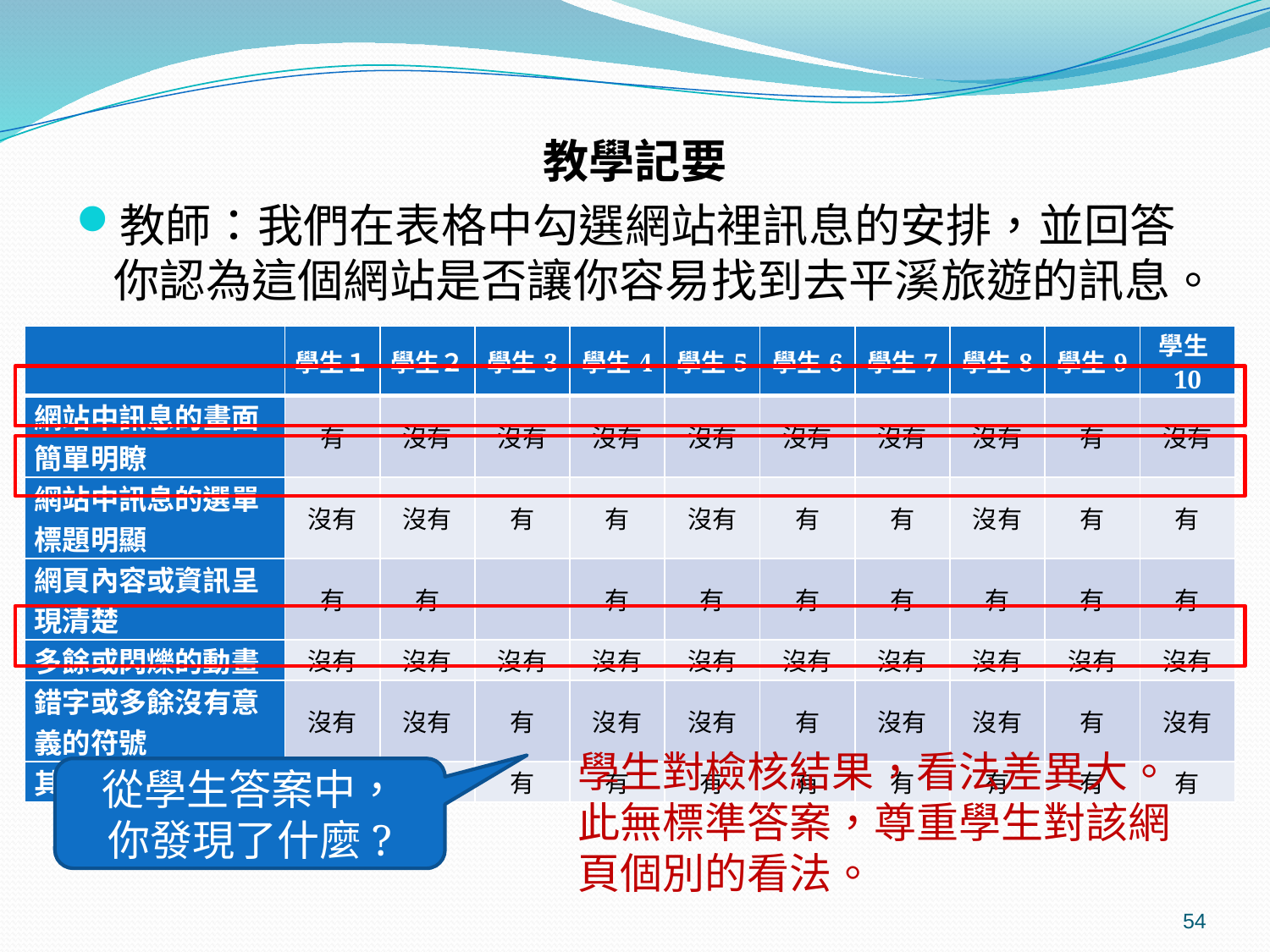

教學記要
教師：我們在表格中勾選網站裡訊息的安排，並回答你認為這個網站是否讓你容易找到去平溪旅遊的訊息。

|  | 學生１ | 學生２ | 學生3 | 學生4 | 學生5 | 學生6 | 學生7 | 學生8 | 學生9 | 學生10 |
| --- | --- | --- | --- | --- | --- | --- | --- | --- | --- | --- |
| 網站中訊息的畫面簡單明瞭 | 有 | 沒有 | 沒有 | 沒有 | 沒有 | 沒有 | 沒有 | 沒有 | 有 | 沒有 |
| 網站中訊息的選單標題明顯 | 沒有 | 沒有 | 有 | 有 | 沒有 | 有 | 有 | 沒有 | 有 | 有 |
| 網頁內容或資訊呈現清楚 | 有 | 有 |  | 有 | 有 | 有 | 有 | 有 | 有 | 有 |
| 多餘或閃爍的動畫 | 沒有 | 沒有 | 沒有 | 沒有 | 沒有 | 沒有 | 沒有 | 沒有 | 沒有 | 沒有 |
| 錯字或多餘沒有意義的符號 | 沒有 | 沒有 | 有 | 沒有 | 沒有 | 有 | 沒有 | 沒有 | 有 | 沒有 |
| 其他的廣告訊息 | 有 | 有 | 有 | 有 | 有 | 有 | 有 | 有 | 有 | 有 |

學生對檢核結果，看法差異大。此無標準答案，尊重學生對該網頁個別的看法。
從學生答案中，
你發現了什麼?
54